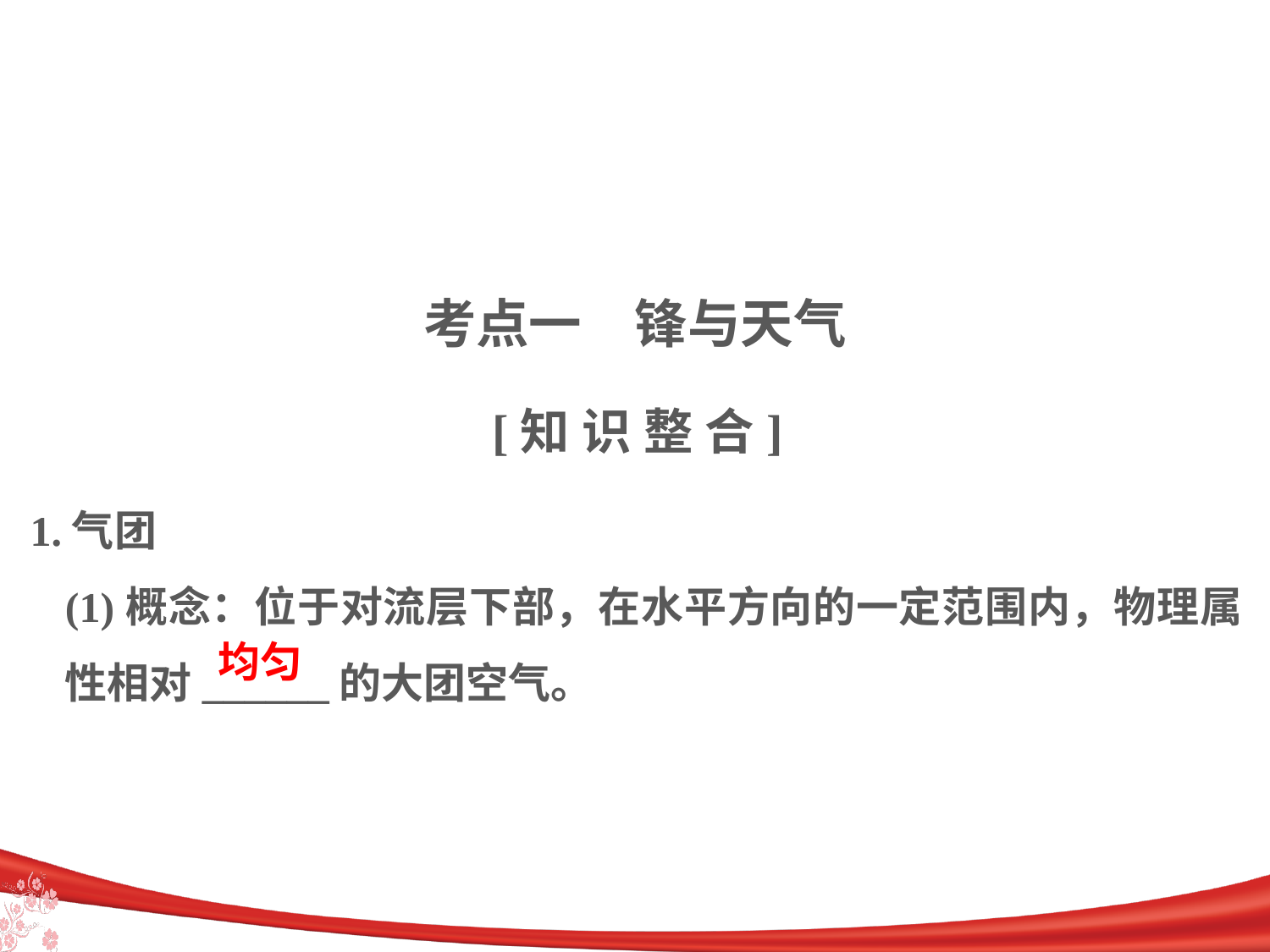

考点一　锋与天气
[知 识 整 合]
1.气团
(1)概念：位于对流层下部，在水平方向的一定范围内，物理属性相对______的大团空气。
均匀